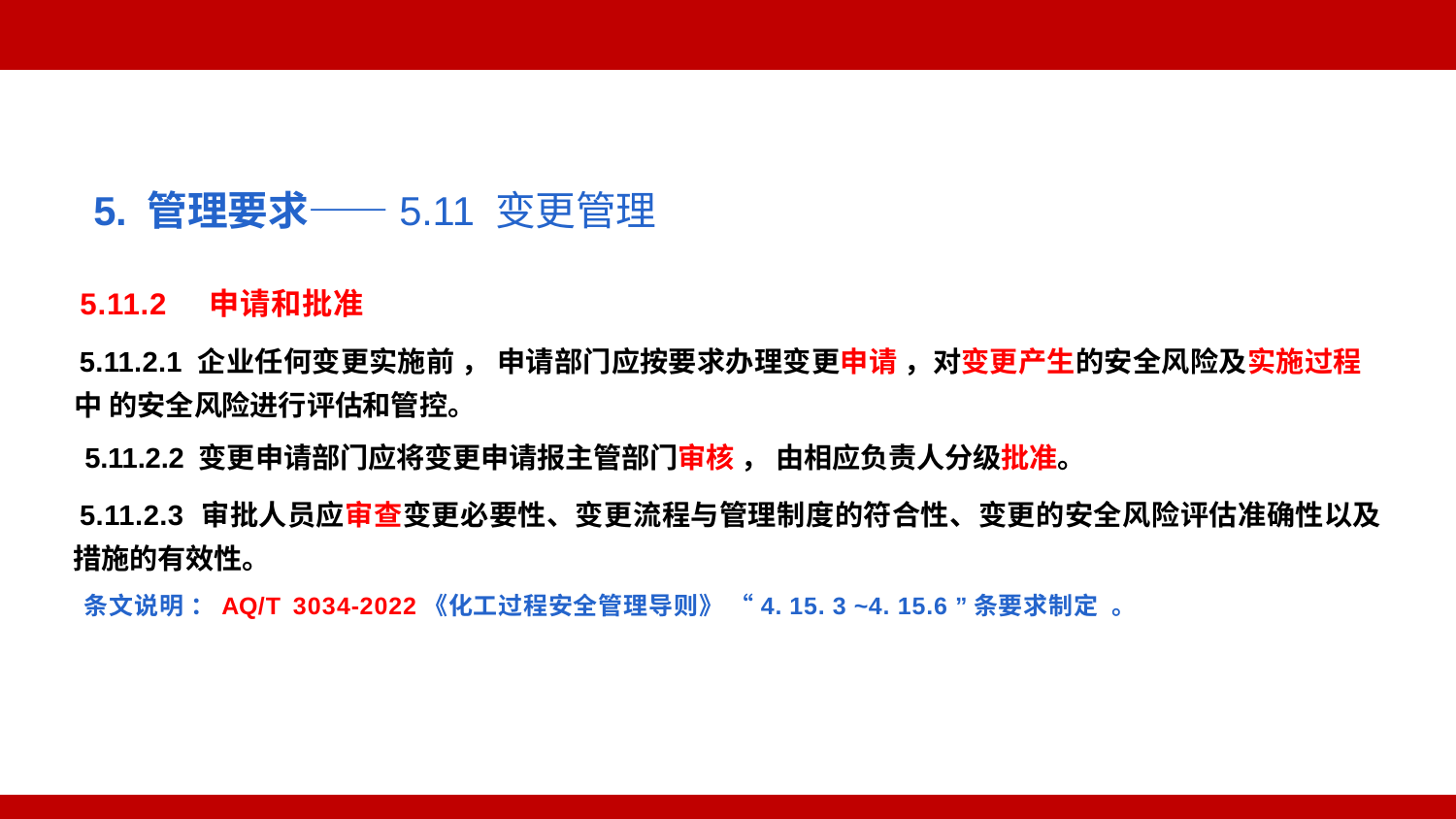

5. 管理要求——5.11 变更管理

5.11.2   申请和批准
5.11.2.1 企业任何变更实施前 ， 申请部门应按要求办理变更申请 ，对变更产生的安全风险及实施过程中 的安全风险进行评估和管控。
5.11.2.2 变更申请部门应将变更申请报主管部门审核 ， 由相应负责人分级批准。
5.11.2.3 审批人员应审查变更必要性、变更流程与管理制度的符合性、变更的安全风险评估准确性以及 措施的有效性。

条文说明 ：AQ/T 3034-2022《化工过程安全管理导则》 “4. 15. 3 ~4. 15.6 ”条要求制定  。